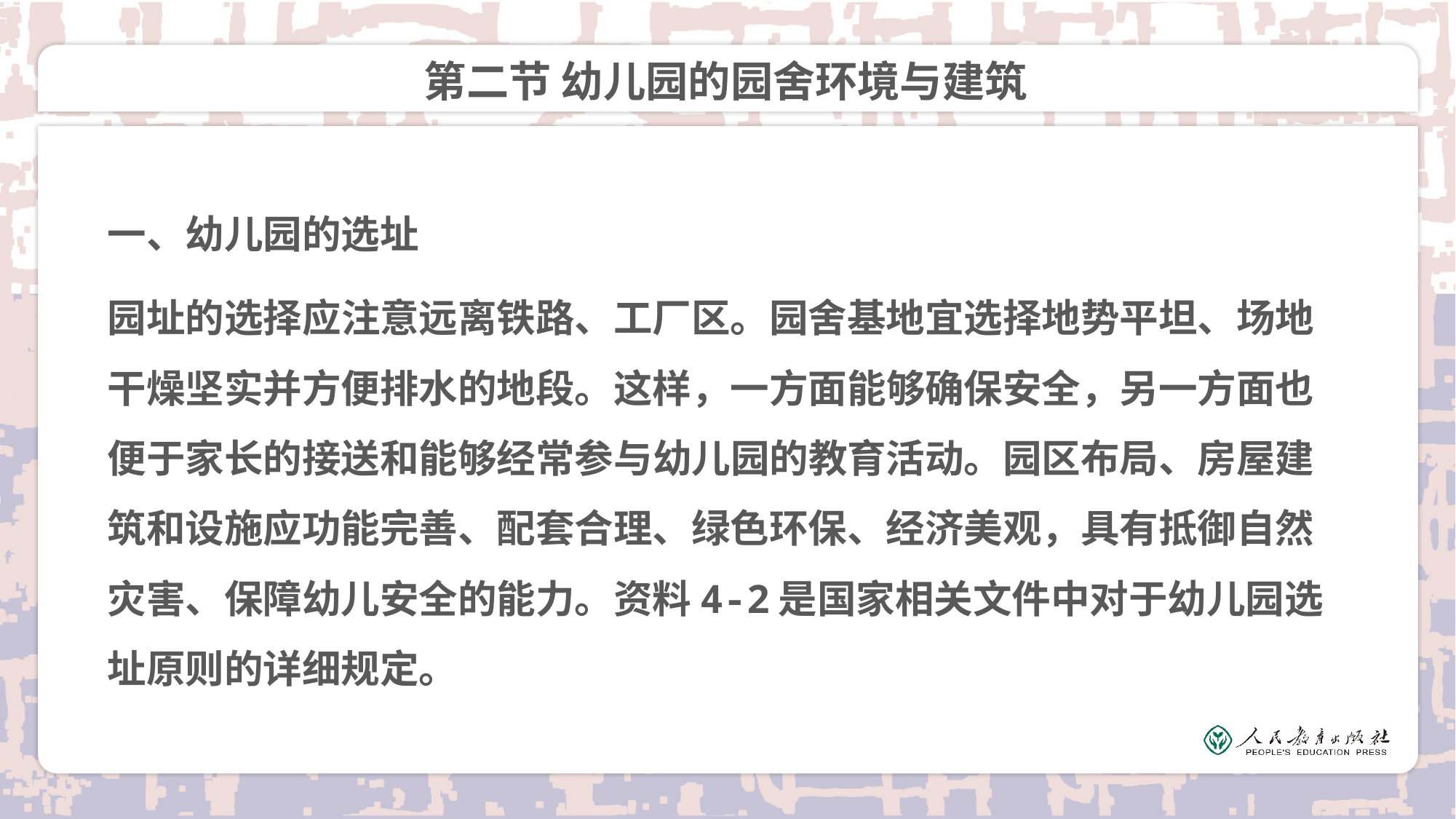

# 第二节 幼儿园的园舍环境与建筑
一、幼儿园的选址
园址的选择应注意远离铁路、工厂区。园舍基地宜选择地势平坦、场地干燥坚实并方便排水的地段。这样，一方面能够确保安全，另一方面也便于家长的接送和能够经常参与幼儿园的教育活动。园区布局、房屋建筑和设施应功能完善、配套合理、绿色环保、经济美观，具有抵御自然灾害、保障幼儿安全的能力。资料4-2是国家相关文件中对于幼儿园选址原则的详细规定。